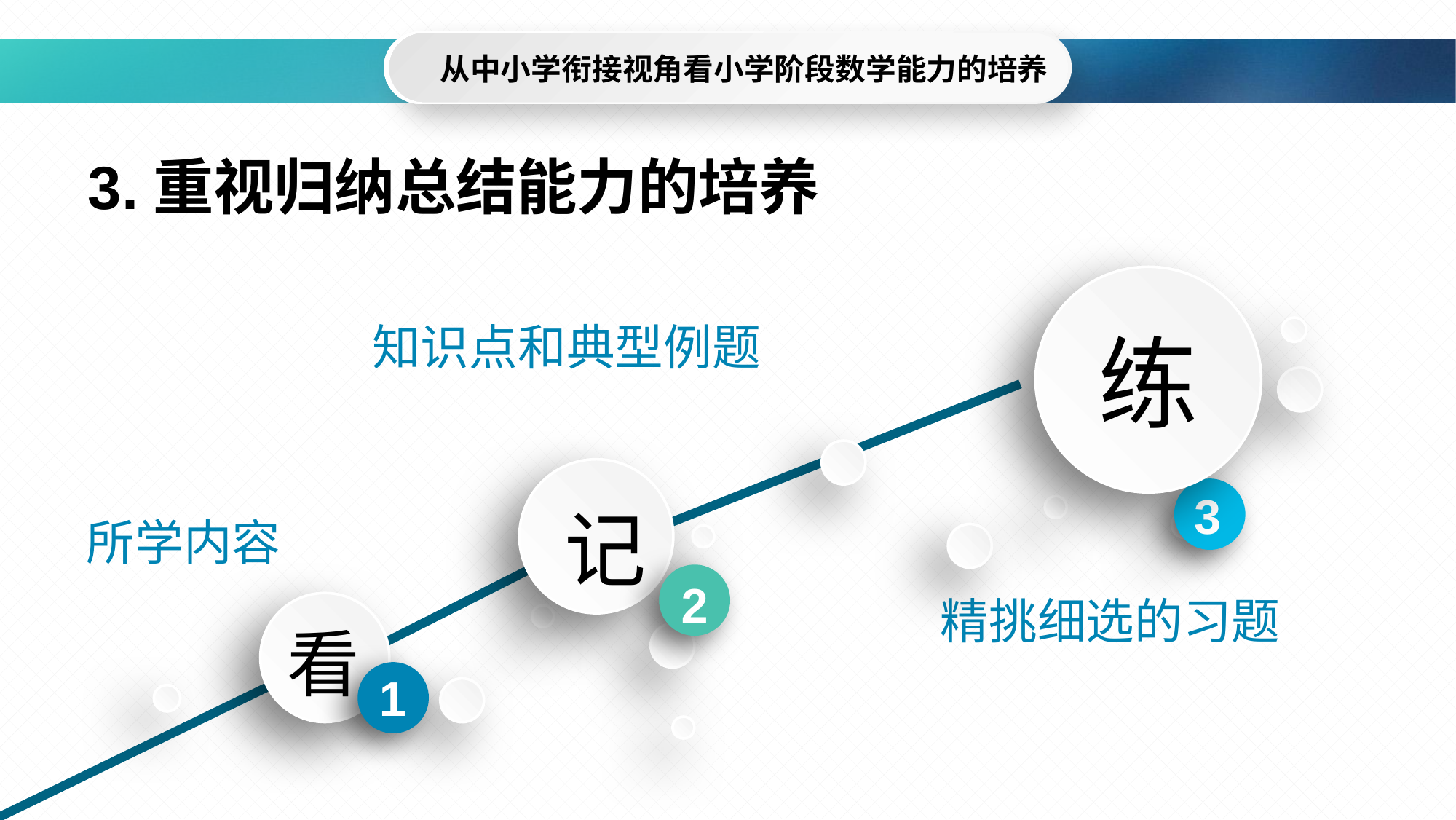

从中小学衔接视角看小学阶段数学能力的培养
 3.重视归纳总结能力的培养

练
知识点和典型例题

记

3
所学内容

2
精挑细选的习题

看

1